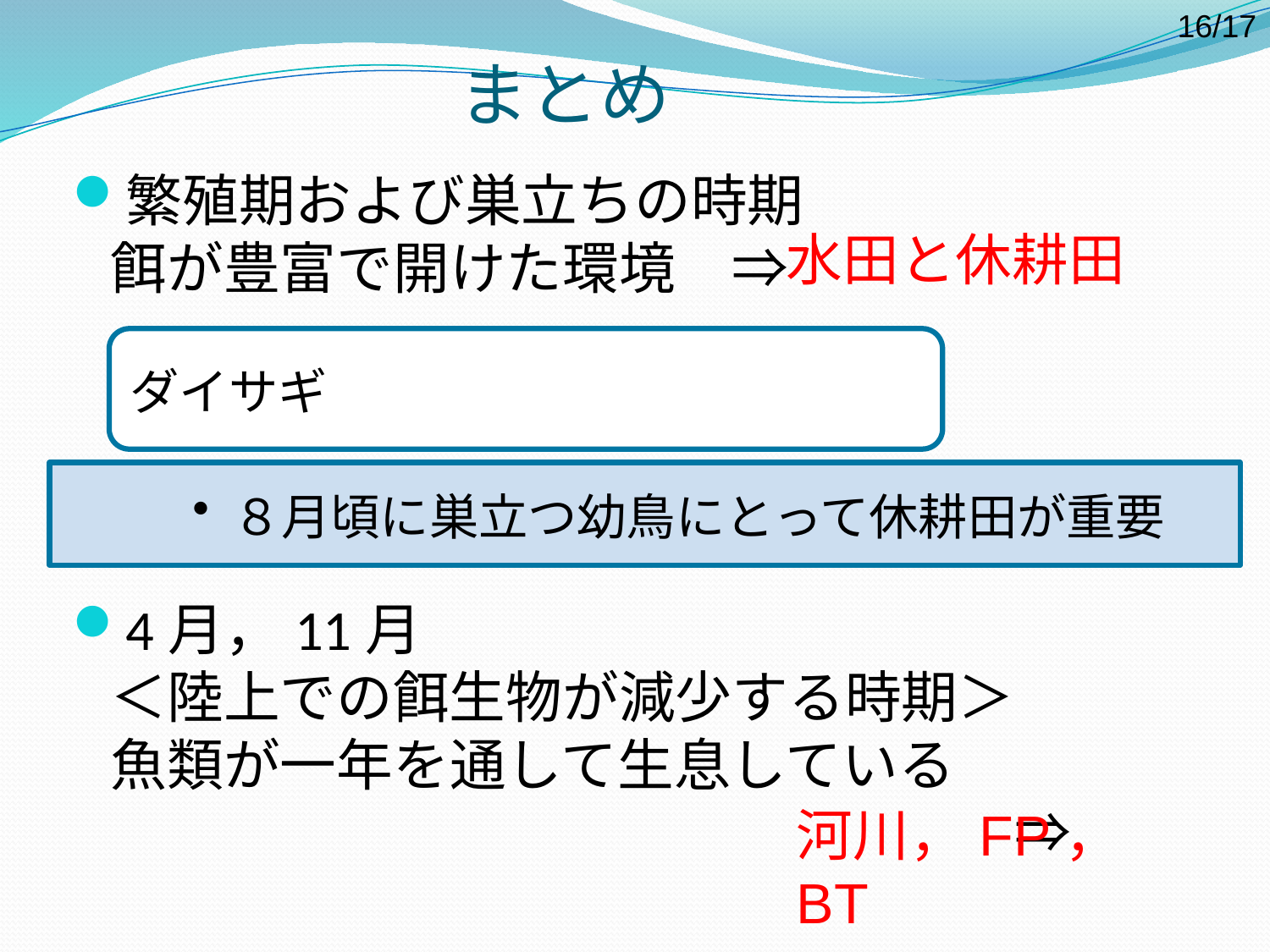

16/17
# まとめ
繁殖期および巣立ちの時期
餌が豊富で開けた環境　⇒

4月，11月
＜陸上での餌生物が減少する時期＞
魚類が一年を通して生息している
　　　　　　　　　　　　　　　　⇒
水田と休耕田
ダイサギ
８月頃に巣立つ幼鳥にとって休耕田が重要
河川，FP，BT